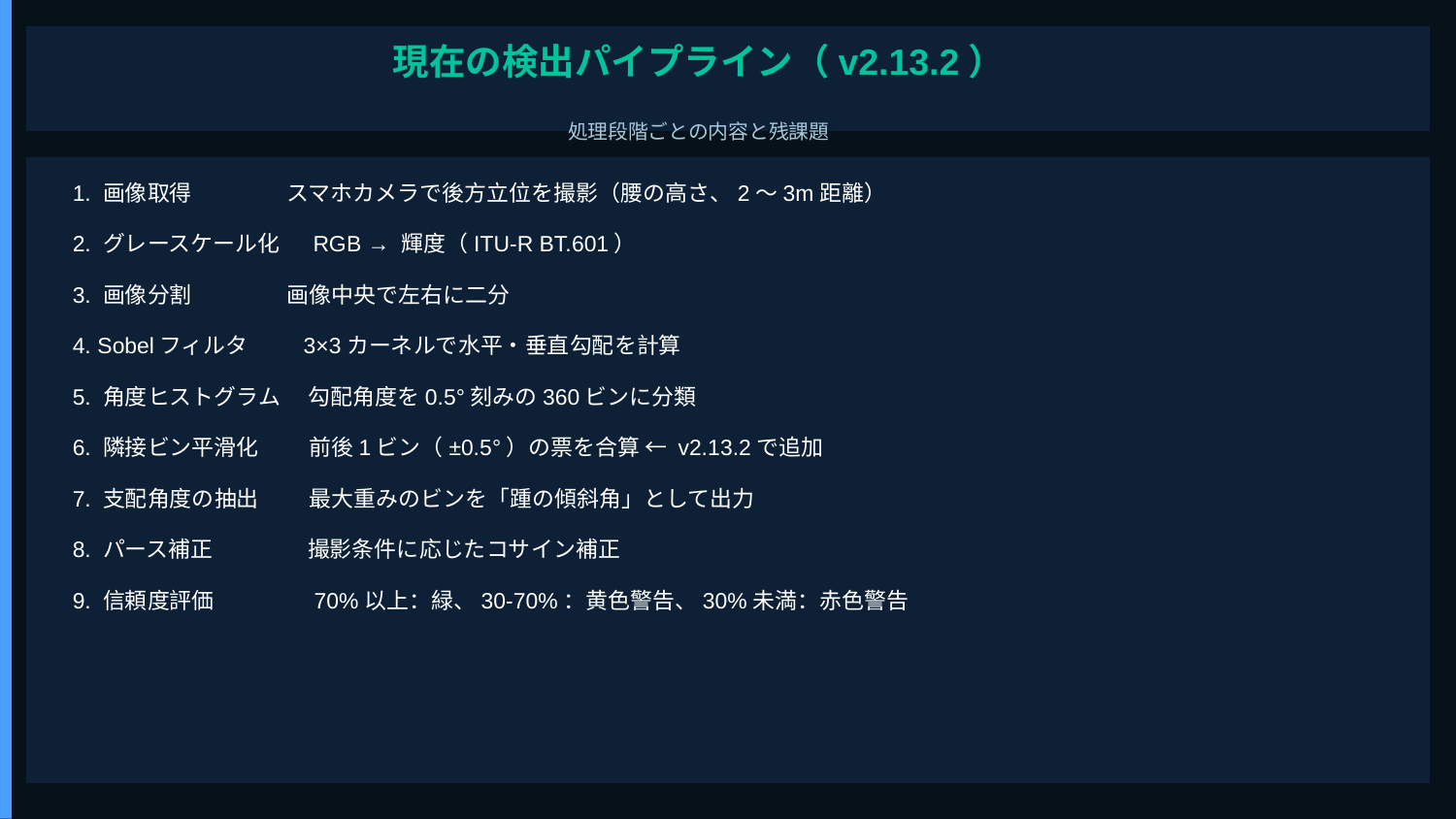

現在の検出パイプライン（v2.13.2）
処理段階ごとの内容と残課題

1. 画像取得　　　　 スマホカメラで後方立位を撮影（腰の高さ、2〜3m距離）
2. グレースケール化　 RGB → 輝度（ITU-R BT.601）
3. 画像分割　　　　 画像中央で左右に二分
4. Sobelフィルタ　　 3×3カーネルで水平・垂直勾配を計算
5. 角度ヒストグラム　 勾配角度を0.5°刻みの360ビンに分類
6. 隣接ビン平滑化　　 前後1ビン（±0.5°）の票を合算 ← v2.13.2で追加
7. 支配角度の抽出　　 最大重みのビンを「踵の傾斜角」として出力
8. パース補正　　　　 撮影条件に応じたコサイン補正
9. 信頼度評価　　　　 70%以上：緑、30-70%：黄色警告、30%未満：赤色警告